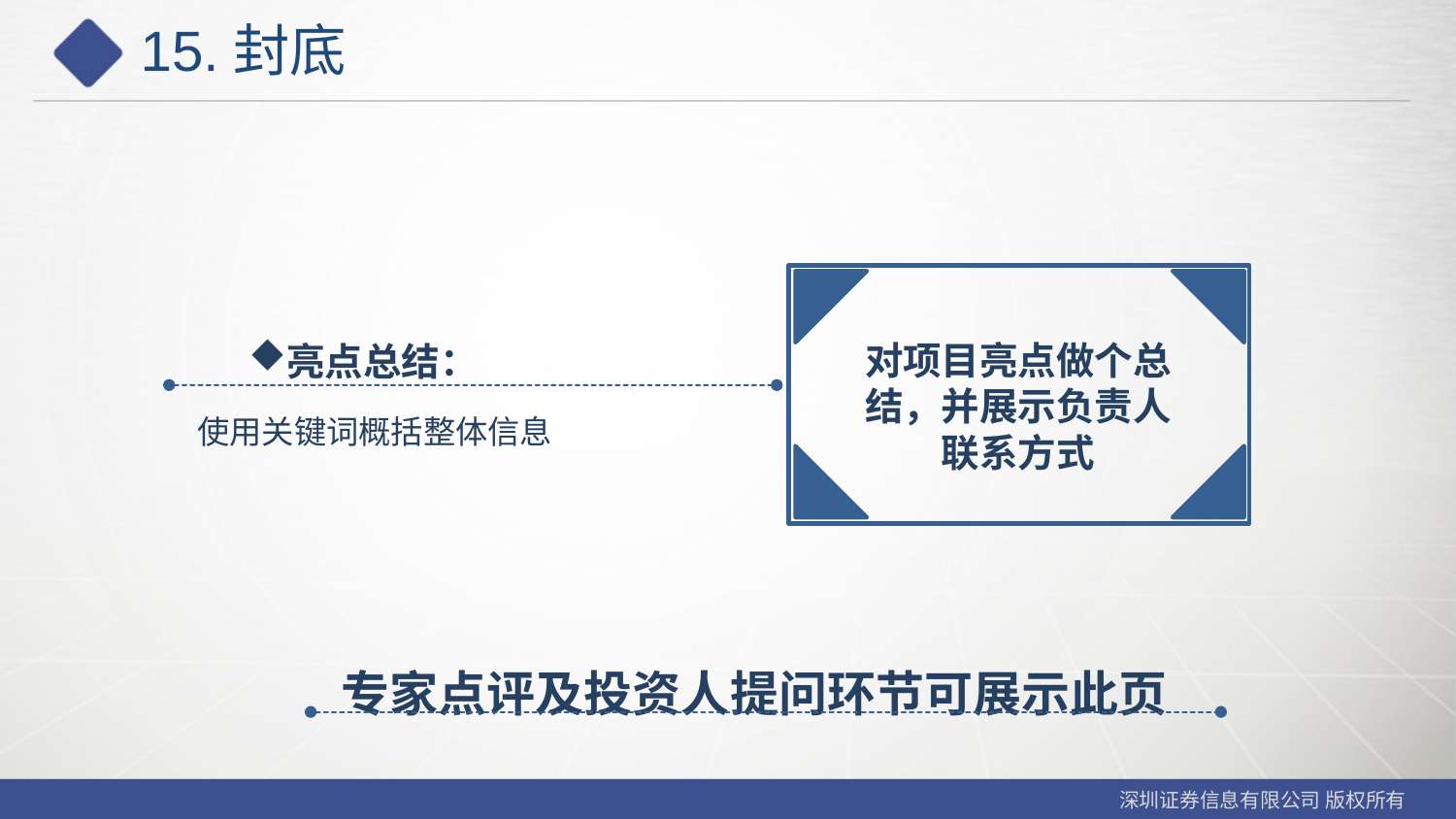

# 15.封底

亮点总结：
使用关键词概括整体信息

对项目亮点做个总结，并展示负责人联系方式
专家点评及投资人提问环节可展示此页

深圳证券信息有限公司 版权所有